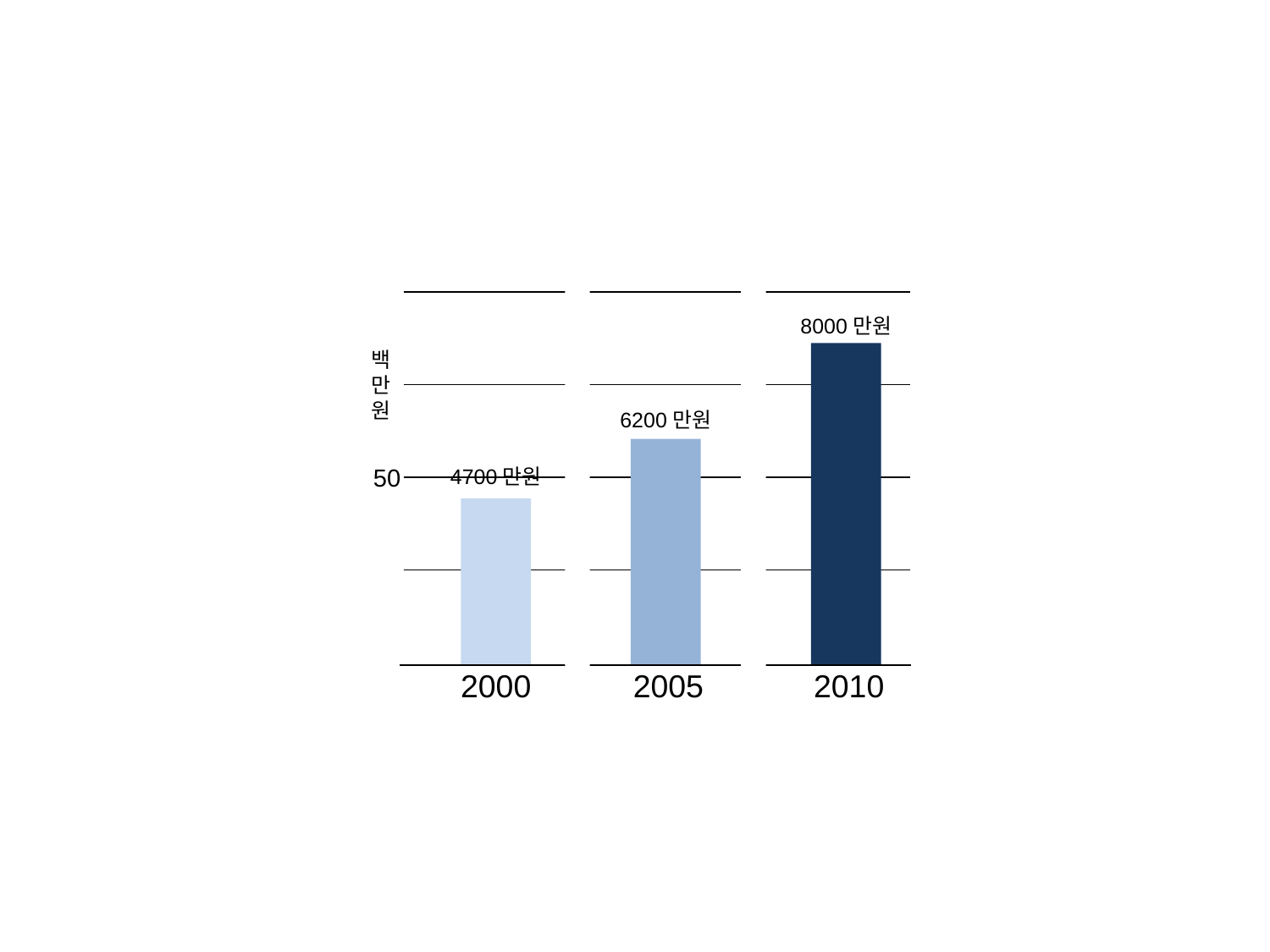

8000만원
백
만
원

6200만원

50
4700만원

2000
2005
2010